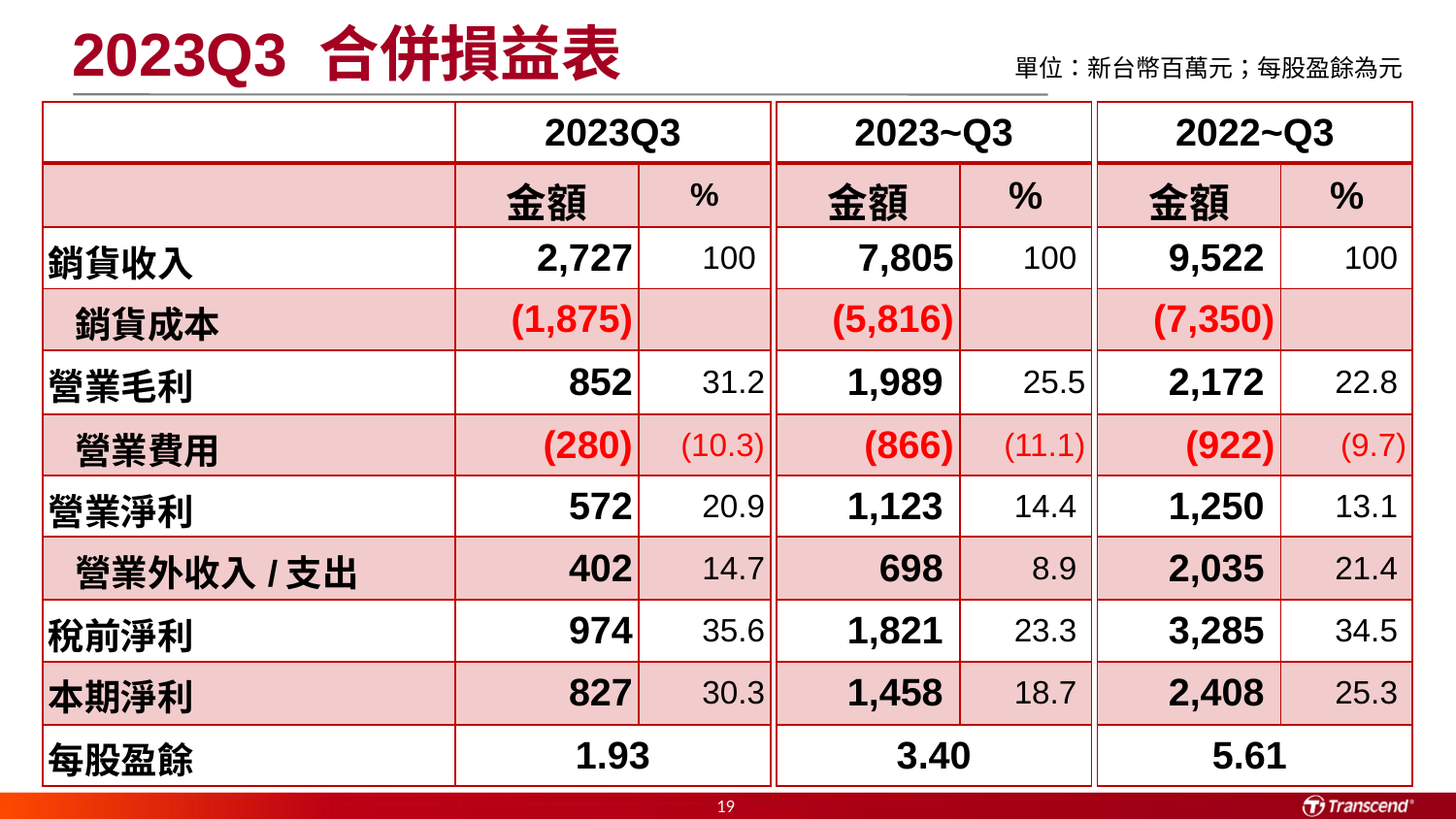

2023Q3 合併損益表
單位：新台幣百萬元；每股盈餘為元

|  | 2023Q3 |  |
| --- | --- | --- |
|  | 金額 | % |
| 銷貨收入 | 2,727 | 100 |
| 銷貨成本 | (1,875) |  |
| 營業毛利 | 852 | 31.2 |
| 營業費用 | (280) | (10.3) |
| 營業淨利 | 572 | 20.9 |
| 營業外收入/支出 | 402 | 14.7 |
| 稅前淨利 | 974 | 35.6 |
| 本期淨利 | 827 | 30.3 |
| 每股盈餘 | 1.93 |  |
| 2023~Q3 |  |
| --- | --- |
| 金額 | % |
| 7,805 | 100 |
| (5,816) |  |
| 1,989 | 25.5 |
| (866) | (11.1) |
| 1,123 | 14.4 |
| 698 | 8.9 |
| 1,821 | 23.3 |
| 1,458 | 18.7 |
| 3.40 |  |
| 2022~Q3 |  |
| --- | --- |
| 金額 | % |
| 9,522 | 100 |
| (7,350) |  |
| 2,172 | 22.8 |
| (922) | (9.7) |
| 1,250 | 13.1 |
| 2,035 | 21.4 |
| 3,285 | 34.5 |
| 2,408 | 25.3 |
| 5.61 |  |
19